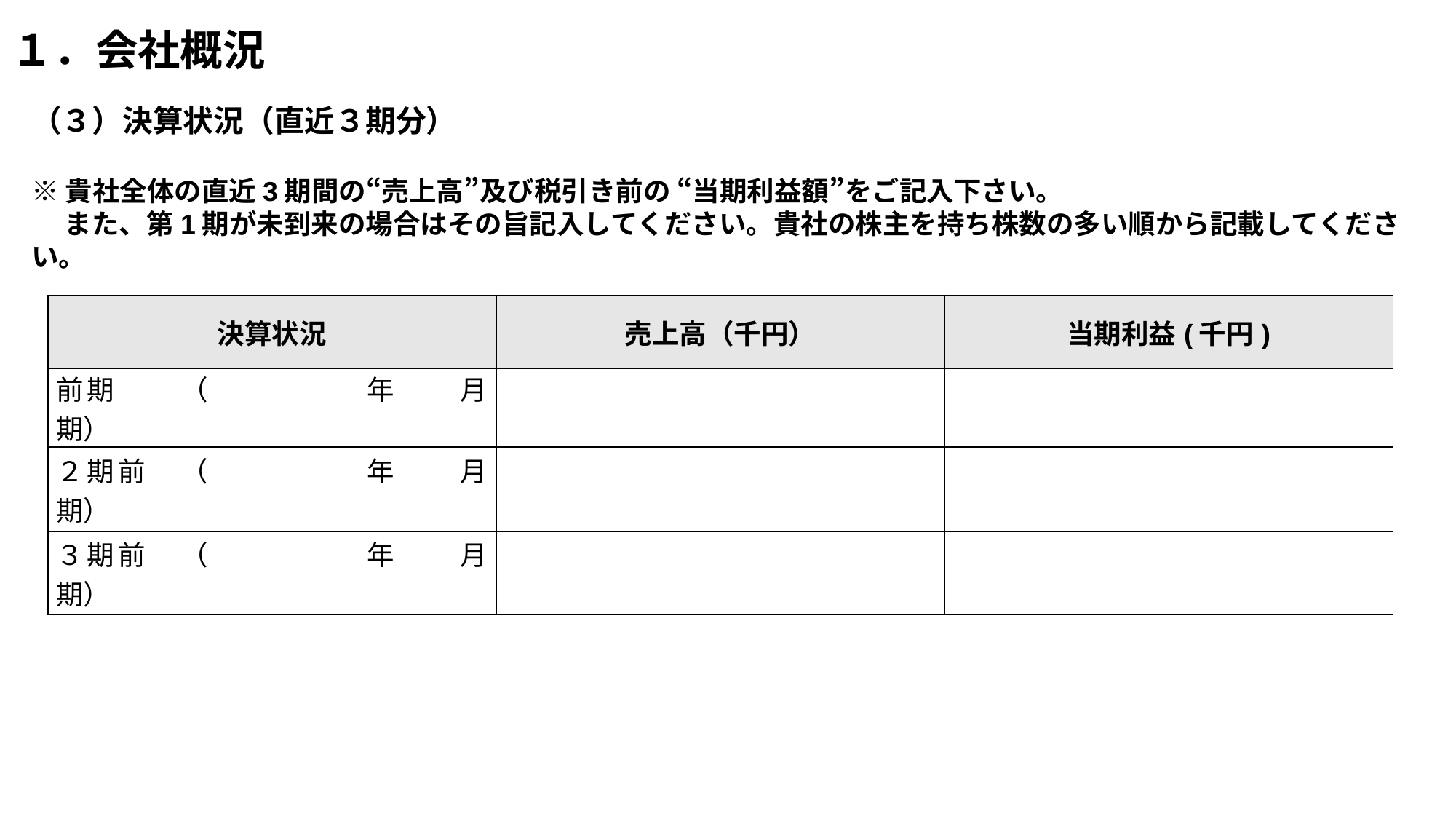

１．会社概況
（３）決算状況（直近３期分）

※貴社全体の直近3期間の“売上高”及び税引き前の “当期利益額”をご記入下さい。
　 また、第1期が未到来の場合はその旨記入してください。貴社の株主を持ち株数の多い順から記載してください。
| 決算状況 | 売上高（千円） | 当期利益(千円) |
| --- | --- | --- |
| 前期　　（　　　　　年　　月期） |  |  |
| ２期前　（　　　　　年　　月期） |  |  |
| ３期前　（　　　　　年　　月期） |  |  |